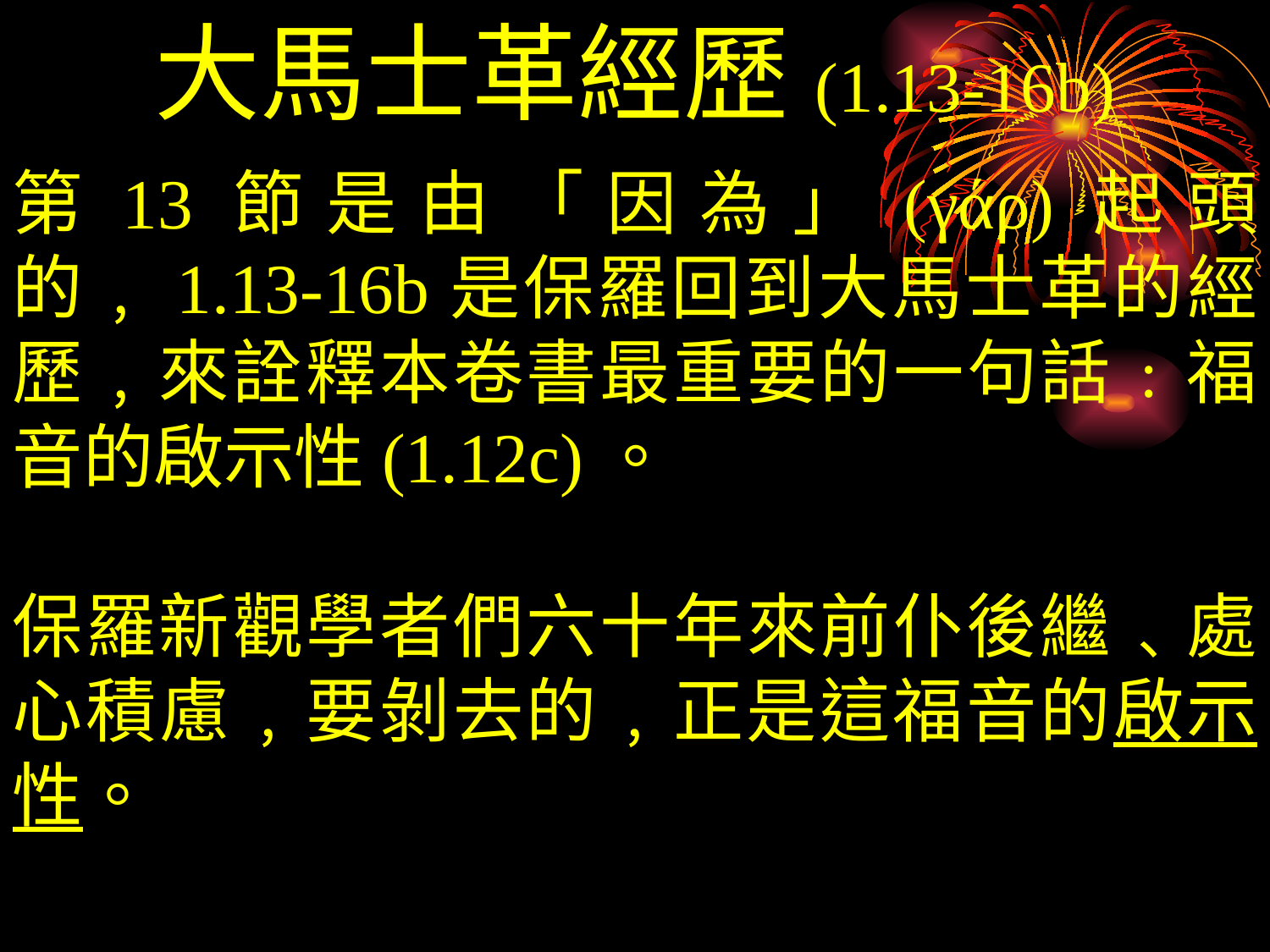

大馬士革經歷(1.13-16b)

第13節是由「因為」(γάρ)起頭的﹐1.13-16b是保羅回到大馬士革的經歷﹐來詮釋本卷書最重要的一句話﹕福音的啟示性(1.12c)。

保羅新觀學者們六十年來前仆後繼﹑處心積慮﹐要剝去的﹐正是這福音的啟示性。